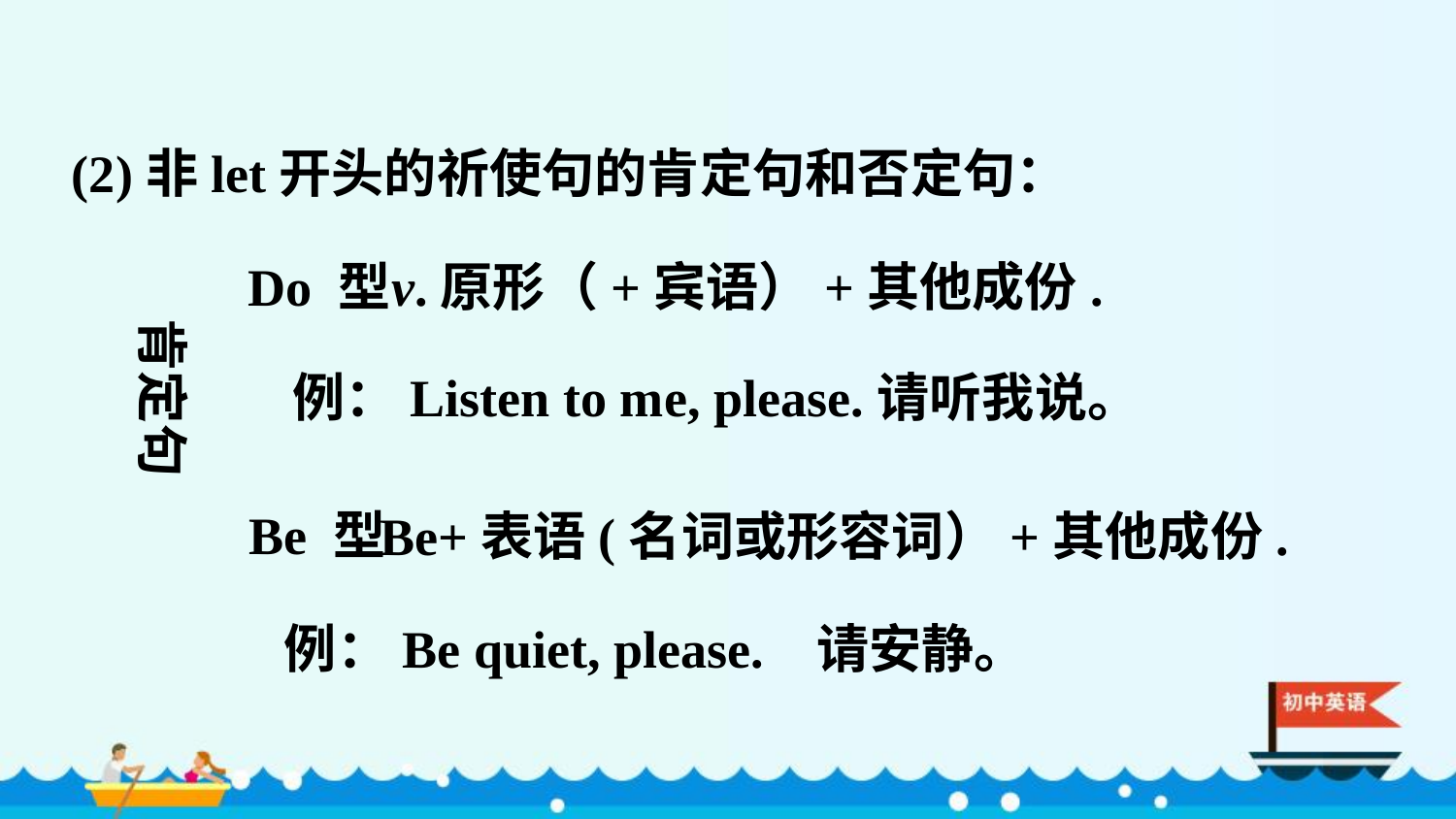

(2)非let开头的祈使句的肯定句和否定句：
Do 型
v.原形（+宾语）+其他成份.

肯定句
例：Listen to me, please.请听我说。
Be 型
Be+表语(名词或形容词）+其他成份.
例：Be quiet, please.   请安静。